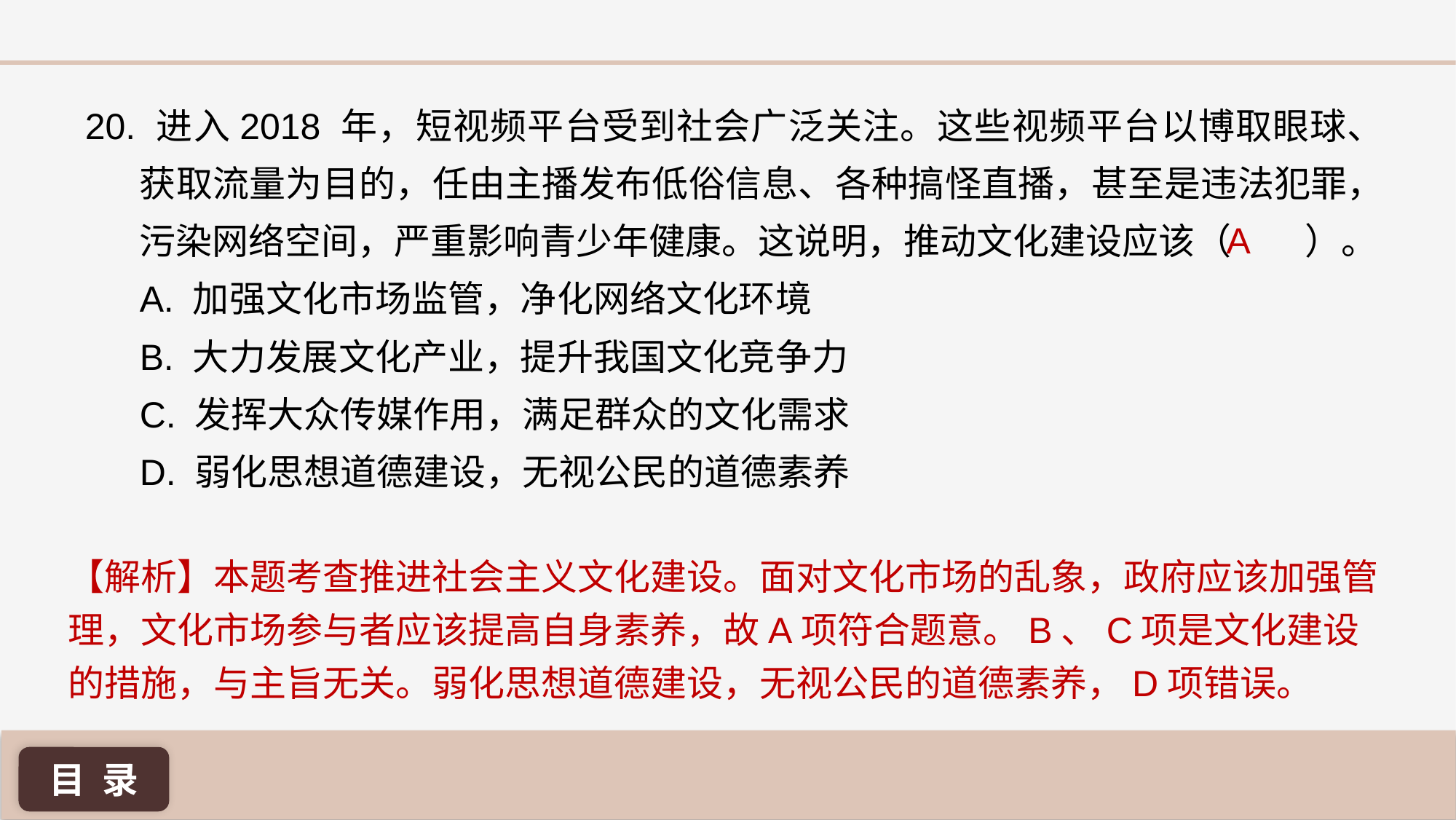

20. 进入2018 年，短视频平台受到社会广泛关注。这些视频平台以博取眼球、获取流量为目的，任由主播发布低俗信息、各种搞怪直播，甚至是违法犯罪，污染网络空间，严重影响青少年健康。这说明，推动文化建设应该（         ）。
A. 加强文化市场监管，净化网络文化环境
B. 大力发展文化产业，提升我国文化竞争力
C. 发挥大众传媒作用，满足群众的文化需求
D. 弱化思想道德建设，无视公民的道德素养
A
【解析】本题考查推进社会主义文化建设。面对文化市场的乱象，政府应该加强管理，文化市场参与者应该提高自身素养，故A项符合题意。B、C项是文化建设的措施，与主旨无关。弱化思想道德建设，无视公民的道德素养，D项错误。